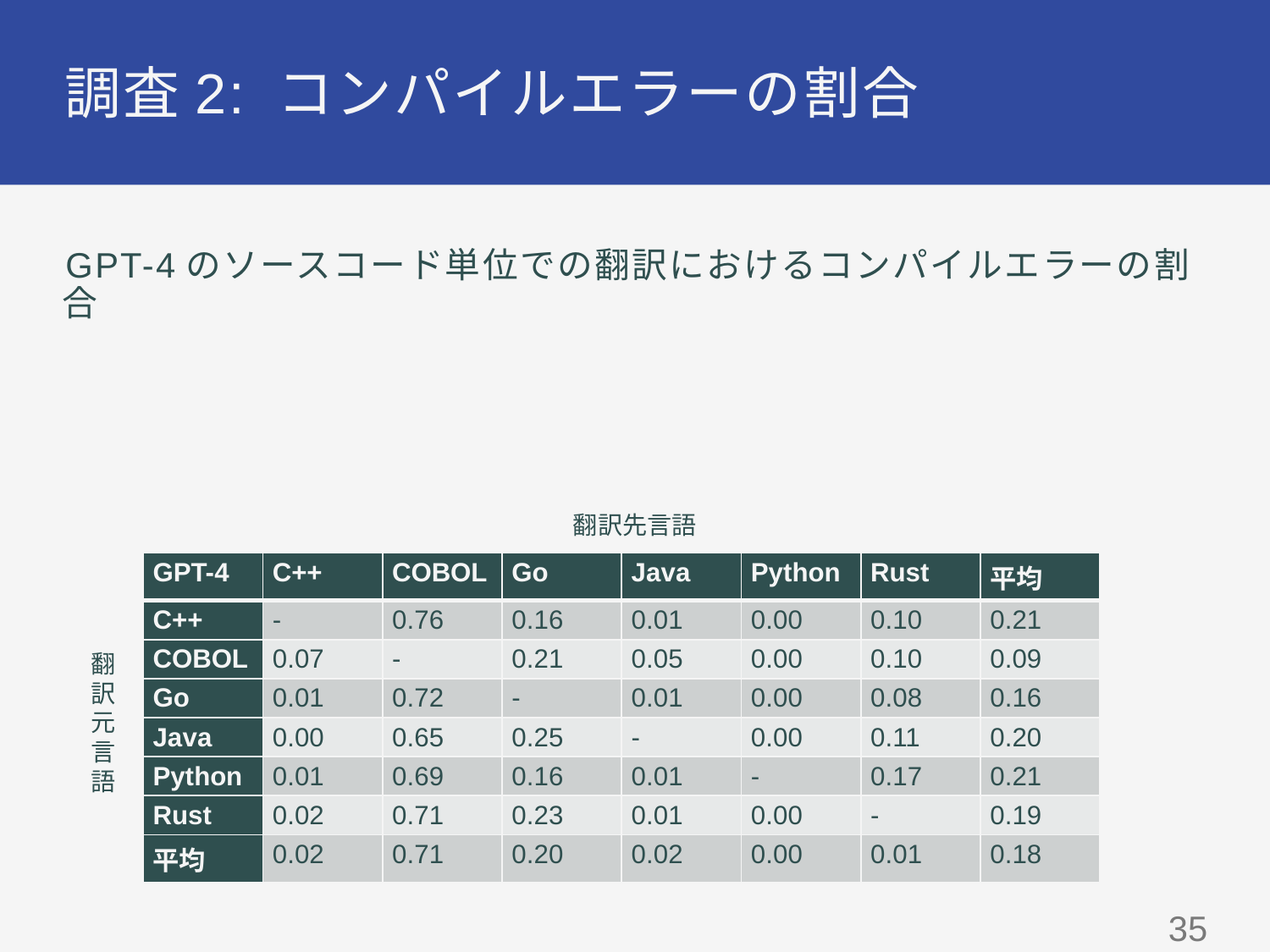

# 調査2: コンパイルエラーの割合
GPT-4のソースコード単位での翻訳におけるコンパイルエラーの割合
翻訳先言語
| GPT-4 | C++ | COBOL | Go | Java | Python | Rust | 平均 |
| --- | --- | --- | --- | --- | --- | --- | --- |
| C++ | - | 0.76 | 0.16 | 0.01 | 0.00 | 0.10 | 0.21 |
| COBOL | 0.07 | - | 0.21 | 0.05 | 0.00 | 0.10 | 0.09 |
| Go | 0.01 | 0.72 | - | 0.01 | 0.00 | 0.08 | 0.16 |
| Java | 0.00 | 0.65 | 0.25 | - | 0.00 | 0.11 | 0.20 |
| Python | 0.01 | 0.69 | 0.16 | 0.01 | - | 0.17 | 0.21 |
| Rust | 0.02 | 0.71 | 0.23 | 0.01 | 0.00 | - | 0.19 |
| 平均 | 0.02 | 0.71 | 0.20 | 0.02 | 0.00 | 0.01 | 0.18 |
翻訳元言語
35